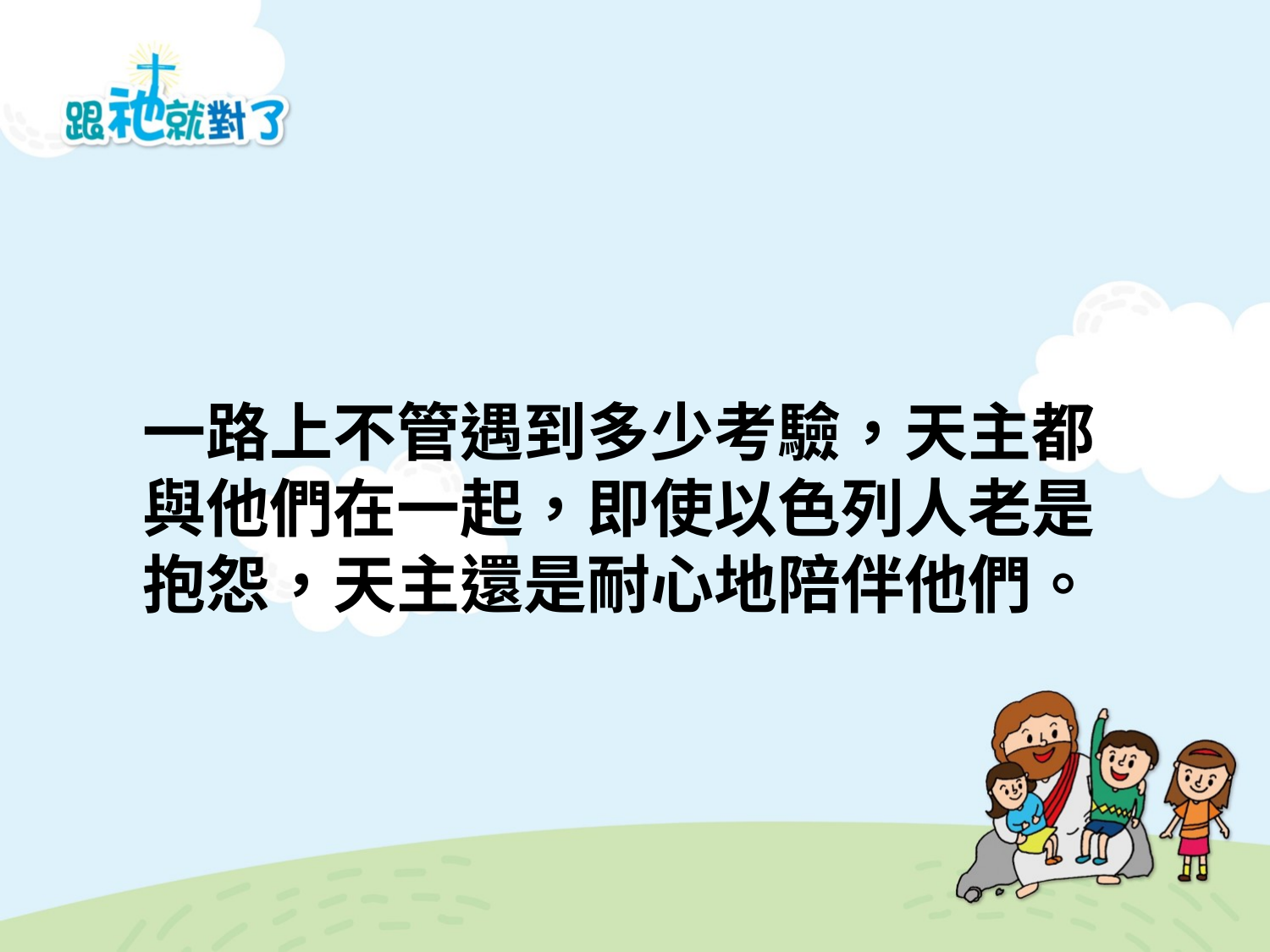

一路上不管遇到多少考驗，天主都與他們在一起，即使以色列人老是抱怨，天主還是耐心地陪伴他們。